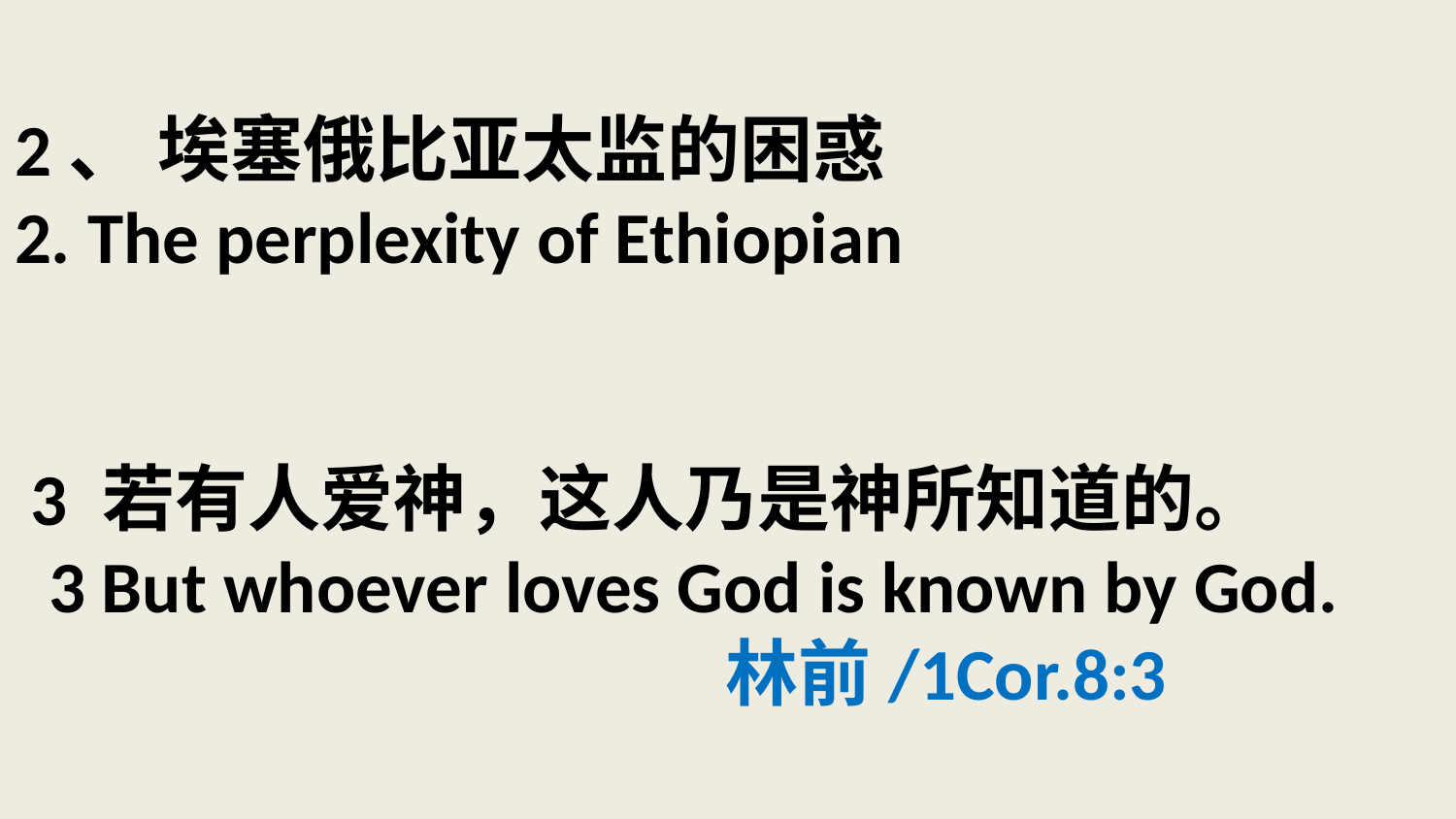

# 2、 埃塞俄比亚太监的困惑 2. The perplexity of Ethiopian 3 若有人爱神，这人乃是神所知道的。 3 But whoever loves God is known by God. 林前/1Cor.8:3